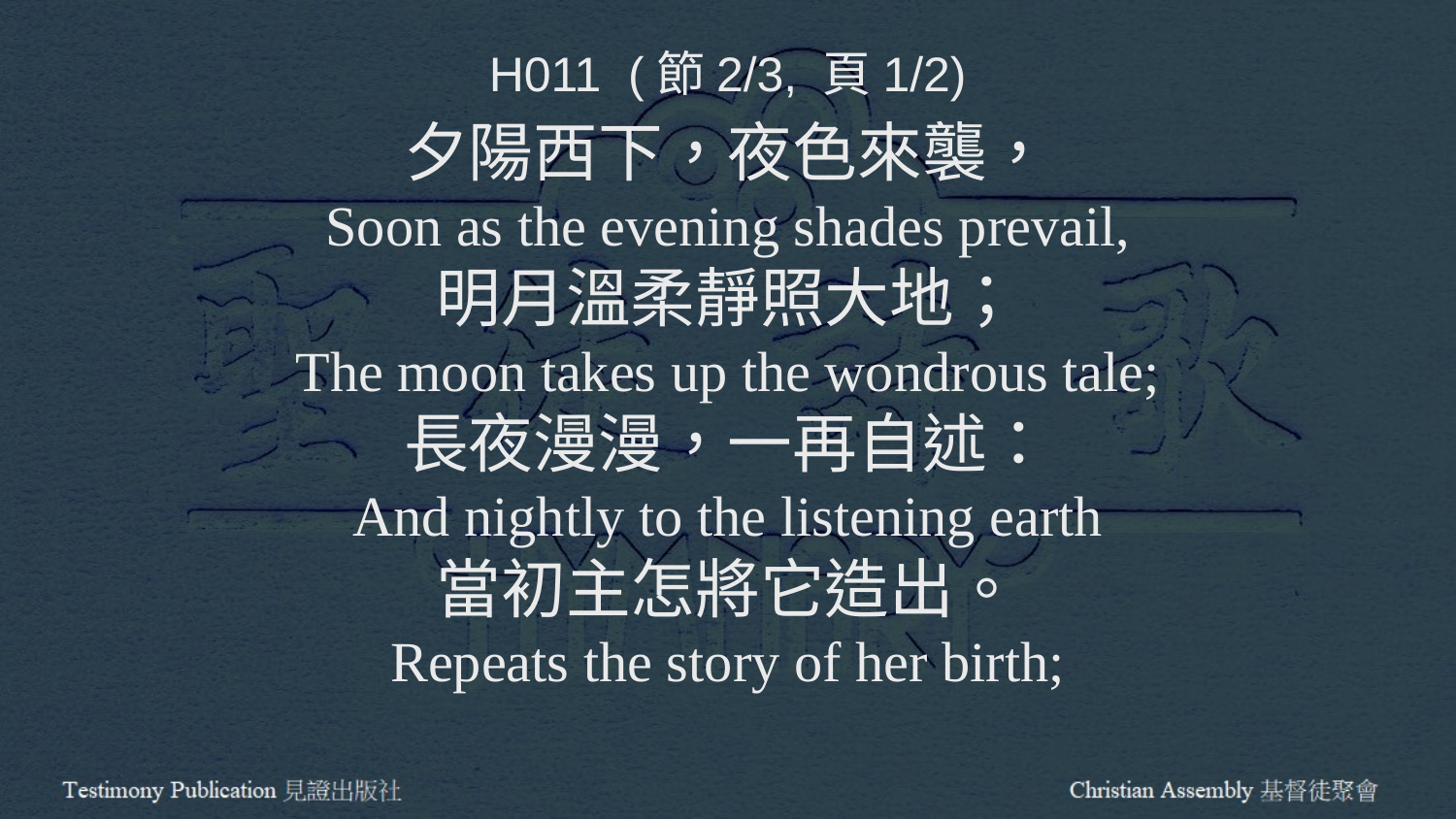

H011  (節2/3, 頁1/2)
夕陽西下，夜色來襲，
Soon as the evening shades prevail,
明月溫柔靜照大地；
The moon takes up the wondrous tale;
長夜漫漫，一再自述：
And nightly to the listening earth
當初主怎將它造出。
Repeats the story of her birth;